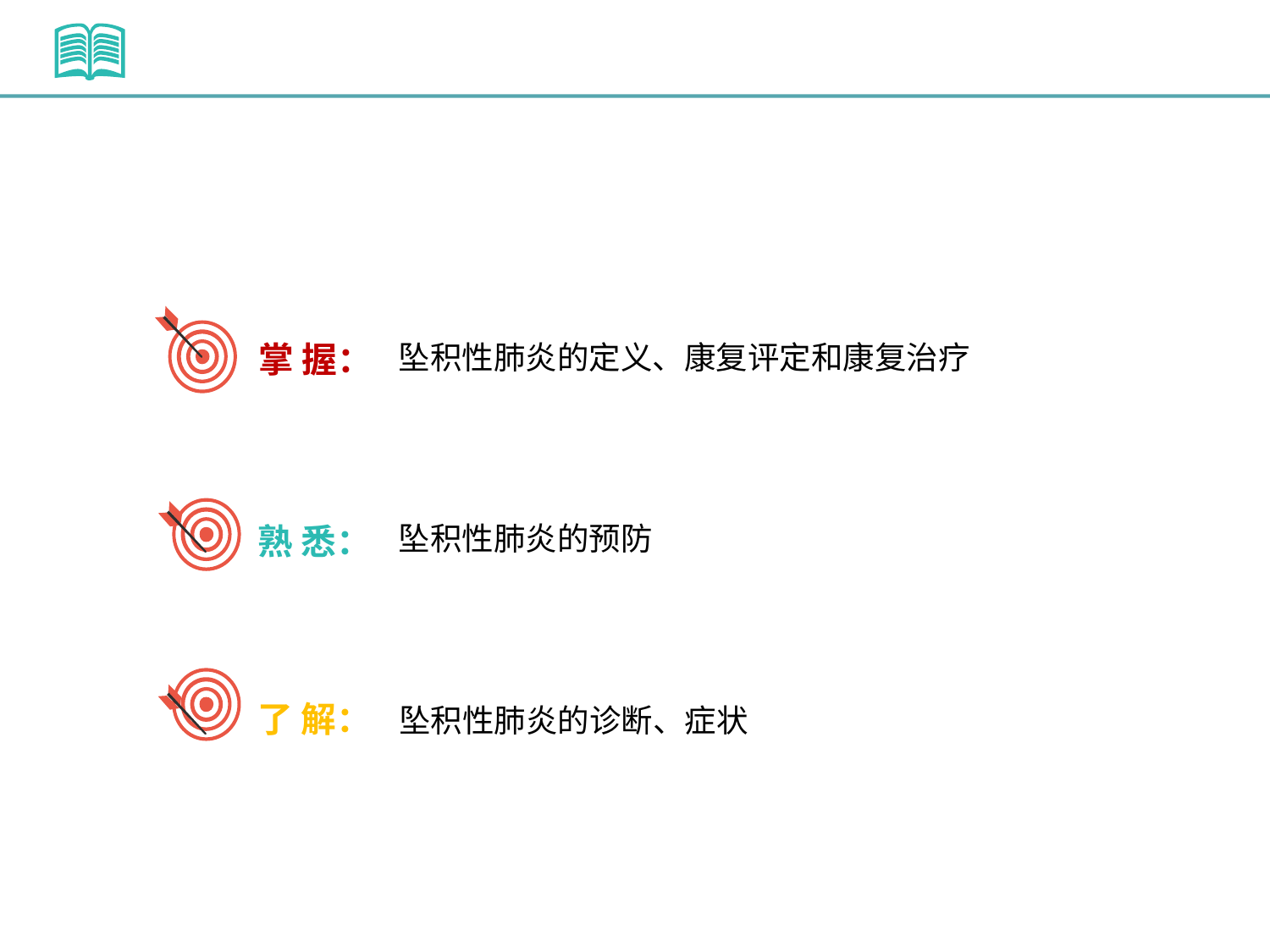

掌 握：
坠积性肺炎的定义、康复评定和康复治疗

坠积性肺炎的预防
熟 悉：

了 解：
坠积性肺炎的诊断、症状